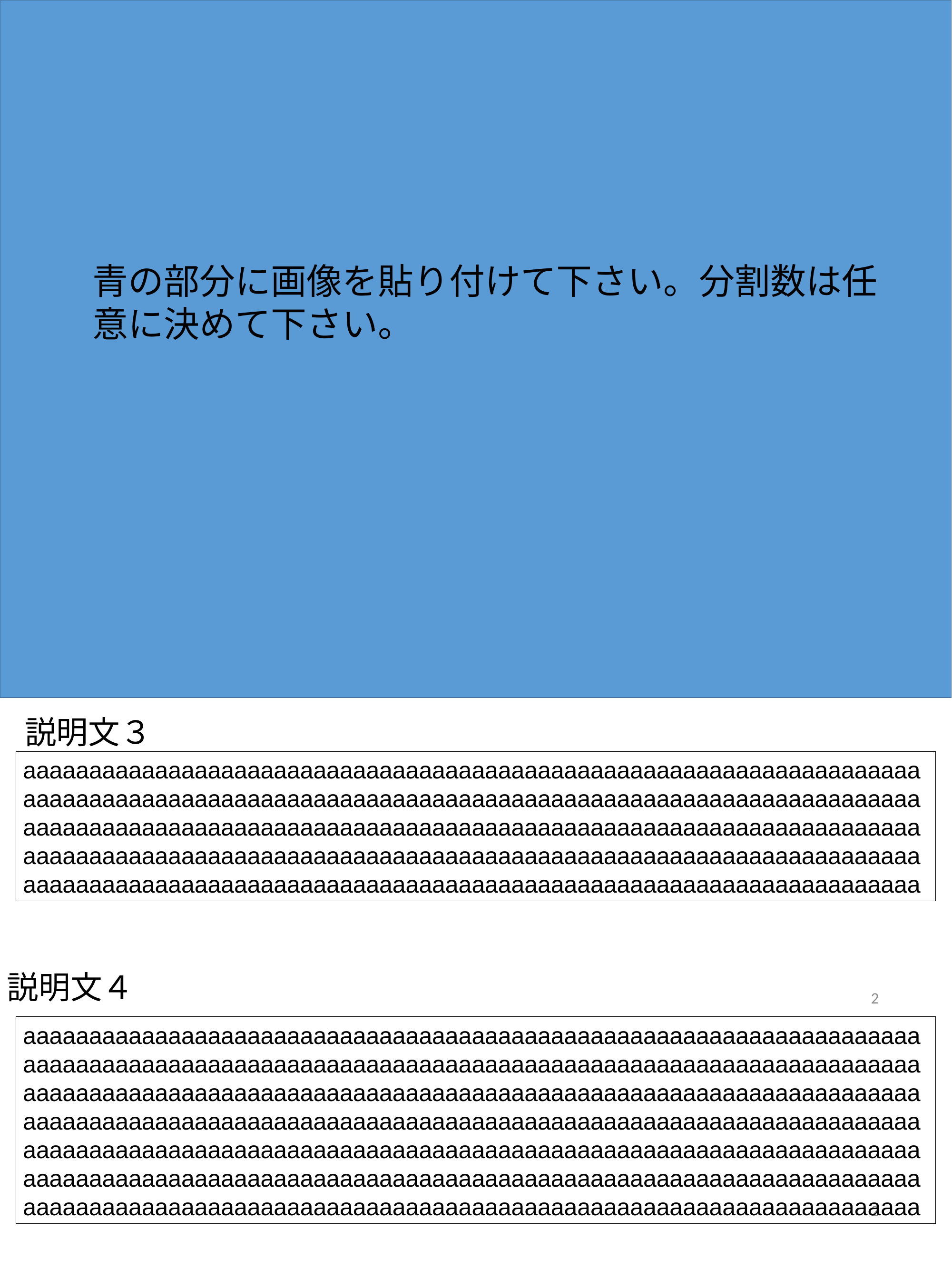

青の部分に画像を貼り付けて下さい。分割数は任意に決めて下さい。
説明文３
aaaaaaaaaaaaaaaaaaaaaaaaaaaaaaaaaaaaaaaaaaaaaaaaaaaaaaaaaaaaaaaaaaaaaaaaaaaaaaaaaaaaaaaaaaaaaaaaaaaaaaaaaaaaaaaaaaaaaaaaaaaaaaaaaaaaaaaaaaaaaaaaaaaaaaaaaaaaaaaaaaaaaaaaaaaaaaaaaaaaaaaaaaaaaaaaaaaaaaaaaaaaaaaaaaaaaaaaaaaaaaaaaaaaaaaaaaaaaaaaaaaaaaaaaaaaaaaaaaaaaaaaaaaaaaaaaaaaaaaaaaaaaaaaaaaaaaaaaaaaaaaaaaaaaaaaaaaaaaaaaaaaaaaaaaaaaaaaaaaa
2
説明文４
aaaaaaaaaaaaaaaaaaaaaaaaaaaaaaaaaaaaaaaaaaaaaaaaaaaaaaaaaaaaaaaaaaaaaaaaaaaaaaaaaaaaaaaaaaaaaaaaaaaaaaaaaaaaaaaaaaaaaaaaaaaaaaaaaaaaaaaaaaaaaaaaaaaaaaaaaaaaaaaaaaaaaaaaaaaaaaaaaaaaaaaaaaaaaaaaaaaaaaaaaaaaaaaaaaaaaaaaaaaaaaaaaaaaaaaaaaaaaaaaaaaaaaaaaaaaaaaaaaaaaaaaaaaaaaaaaaaaaaaaaaaaaaaaaaaaaaaaaaaaaaaaaaaaaaaaaaaaaaaaaaaaaaaaaaaaaaaaaaaaaaaaaaaaaaaaaaaaaaaaaaaaaaaaaaaaaaaaaaaaaaaaaaaaaaaaaaaaaaaaaaaaaaaaaaaaaaaaaaaaaaaaaaaaaaaaaaaaaaaaaaaaaaaaaaaaaaaaaaaaaaaaaaaaaaaaaaaa
2